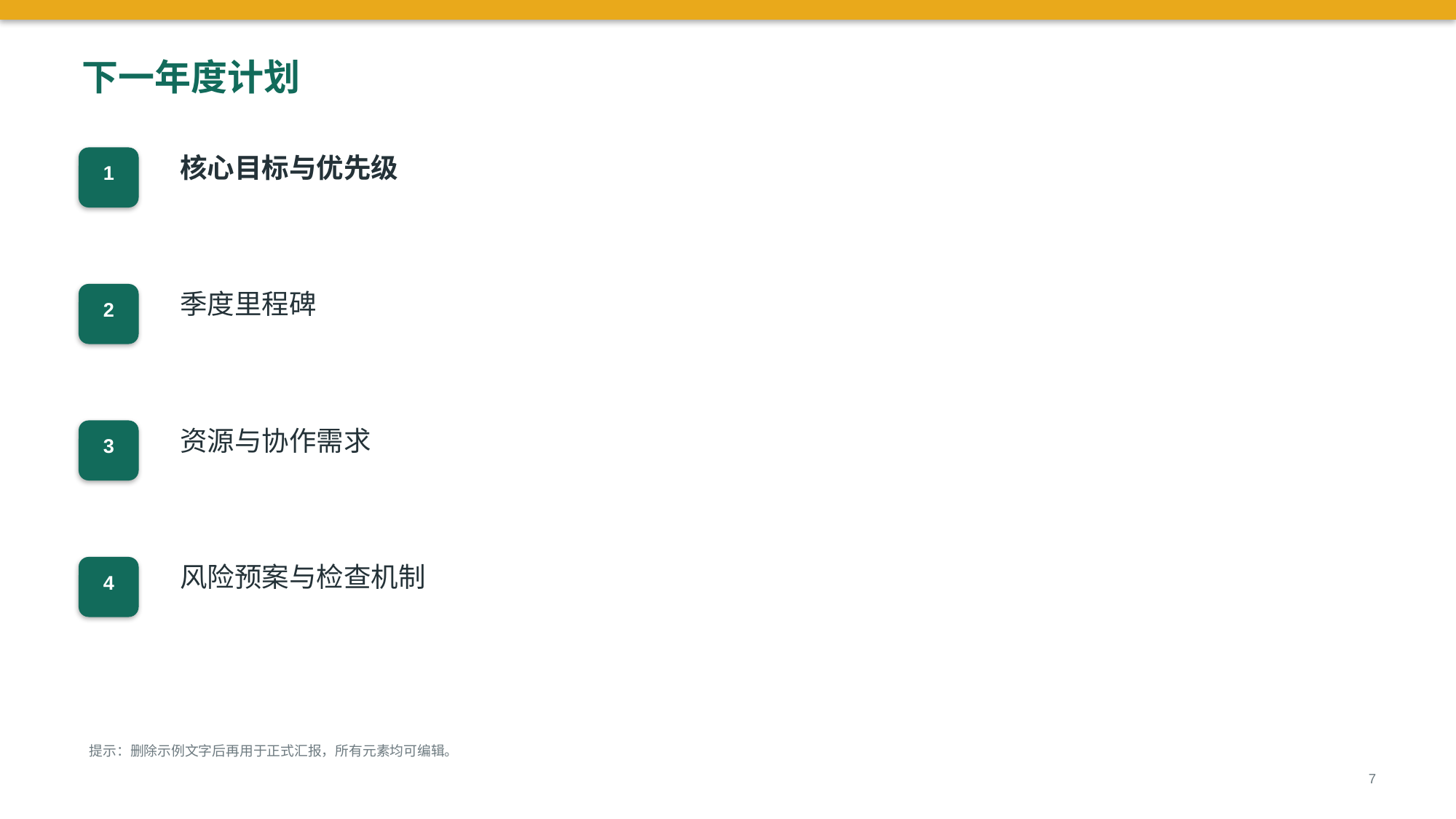

下一年度计划
核心目标与优先级

1
季度里程碑

2
资源与协作需求

3
风险预案与检查机制

4
提示：删除示例文字后再用于正式汇报，所有元素均可编辑。
7